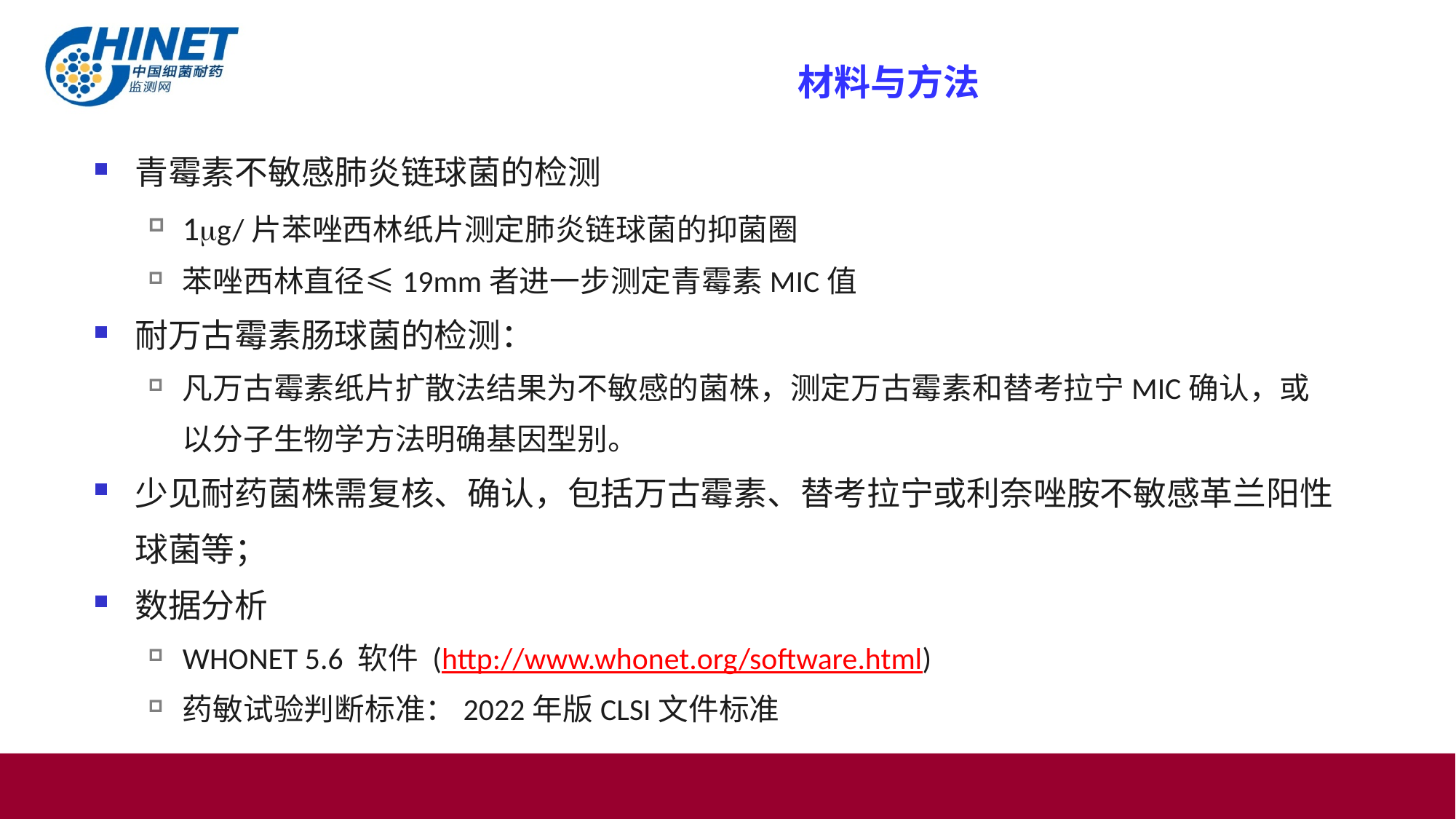

材料与方法
青霉素不敏感肺炎链球菌的检测
1μg/片苯唑西林纸片测定肺炎链球菌的抑菌圈
苯唑西林直径≤19mm者进一步测定青霉素MIC值
耐万古霉素肠球菌的检测：
凡万古霉素纸片扩散法结果为不敏感的菌株，测定万古霉素和替考拉宁MIC确认，或以分子生物学方法明确基因型别。
少见耐药菌株需复核、确认，包括万古霉素、替考拉宁或利奈唑胺不敏感革兰阳性球菌等；
数据分析
WHONET 5.6 软件 (http://www.whonet.org/software.html)
药敏试验判断标准：2022年版CLSI文件标准